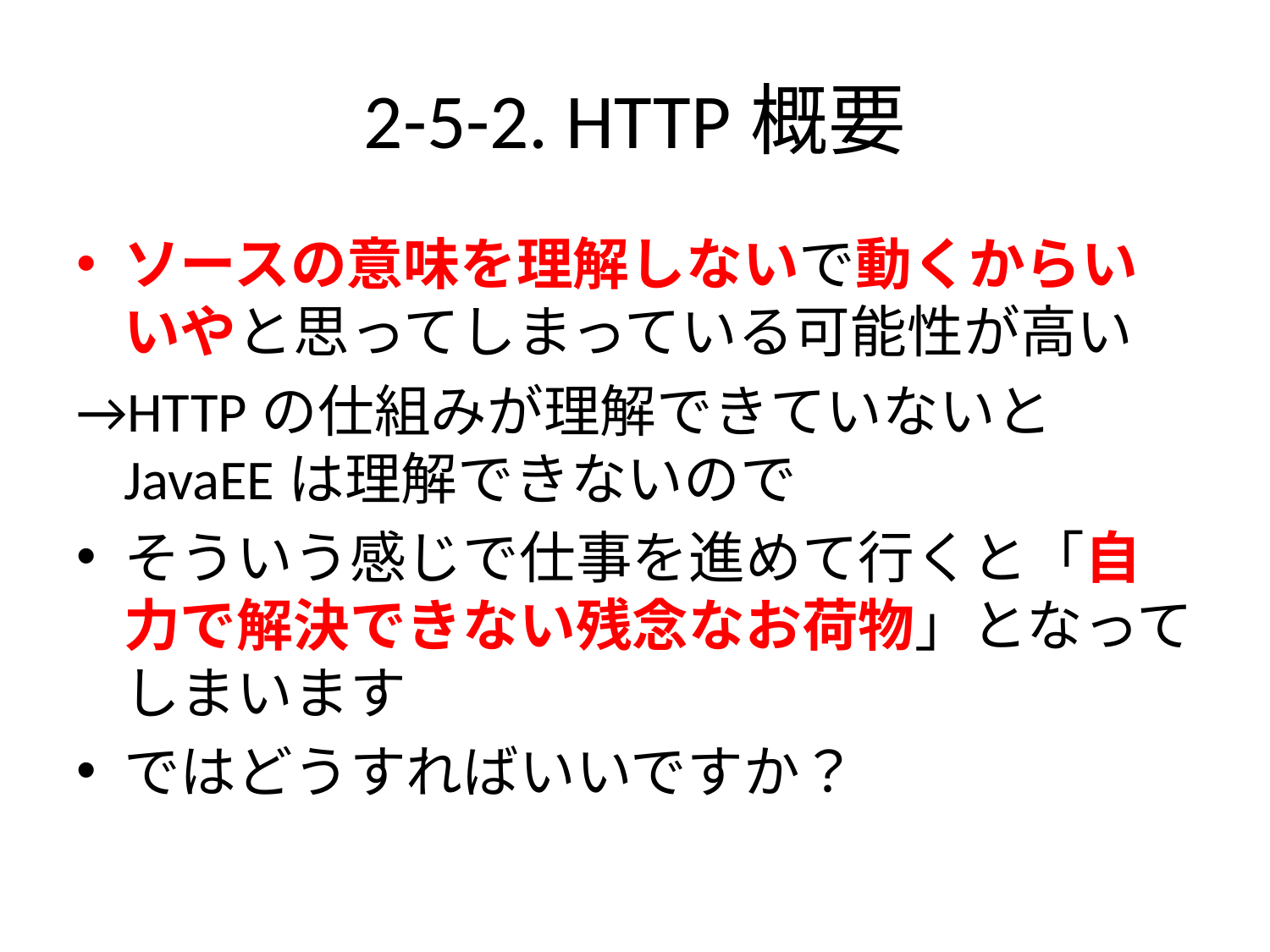

# 2-5-2. HTTP概要
ソースの意味を理解しないで動くからいいやと思ってしまっている可能性が高い
→HTTPの仕組みが理解できていないとJavaEEは理解できないので
そういう感じで仕事を進めて行くと「自力で解決できない残念なお荷物」となってしまいます
ではどうすればいいですか？